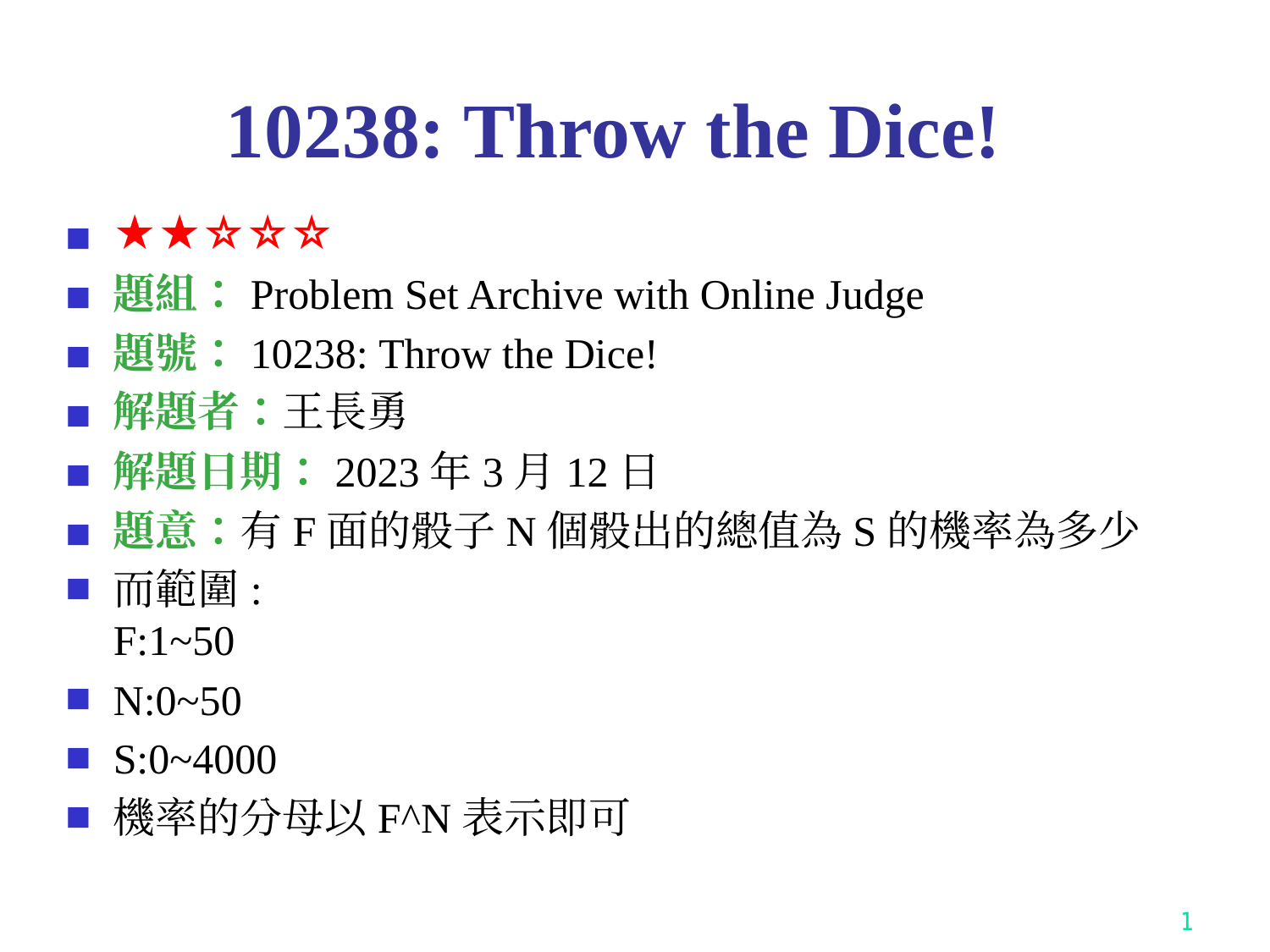

# 10238: Throw the Dice!
★★☆☆☆
題組：Problem Set Archive with Online Judge
題號：10238: Throw the Dice!
解題者：王長勇
解題日期：2023年3月12日
題意：有F面的骰子N個骰出的總值為S的機率為多少
而範圍:
F:1~50
N:0~50
S:0~4000
機率的分母以F^N表示即可
1